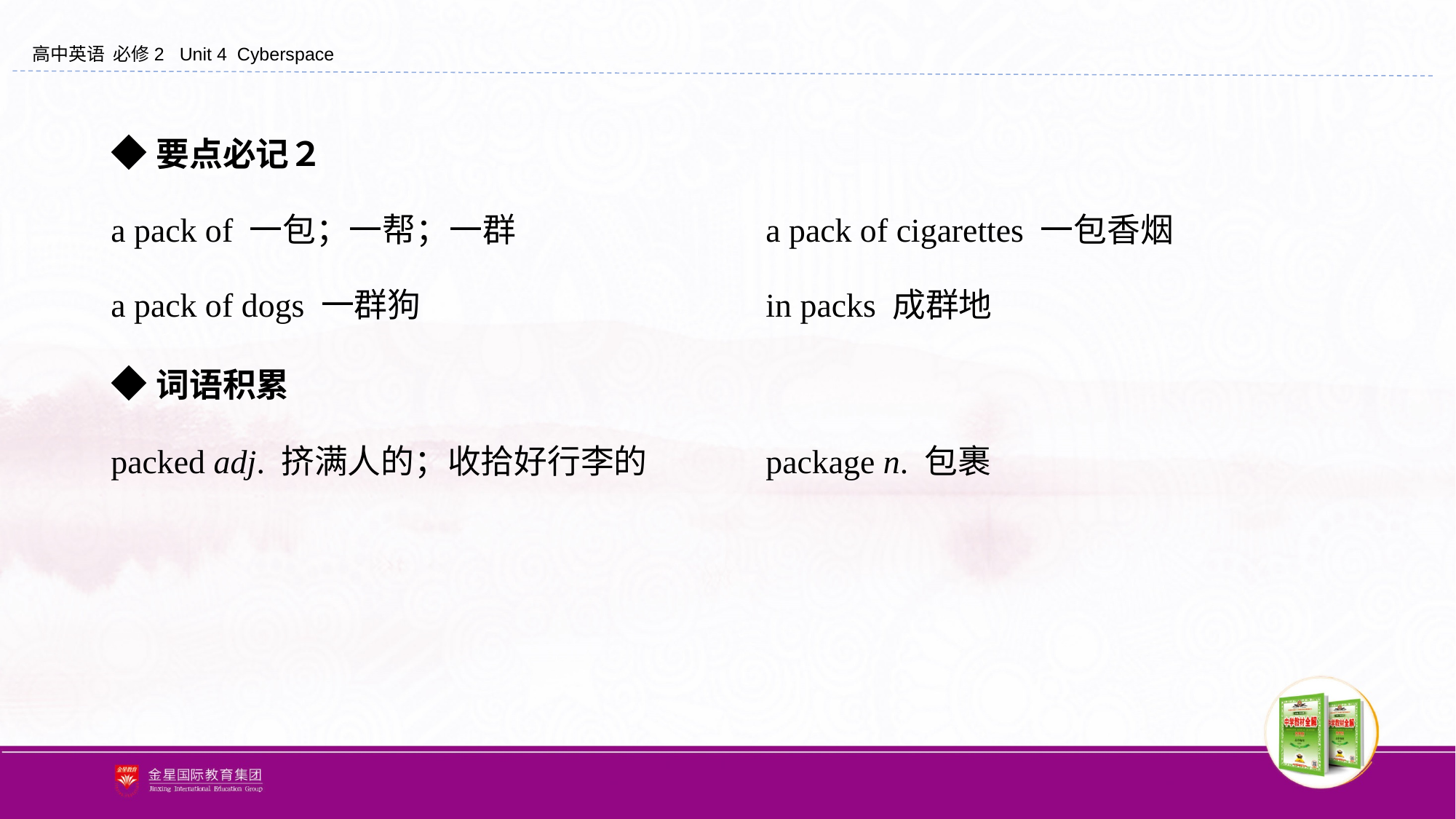

◆要点必记２
a pack of 一包；一帮；一群			a pack of cigarettes 一包香烟
a pack of dogs 一群狗				in packs 成群地
◆词语积累
packed adj. 挤满人的；收拾好行李的		package n. 包裹